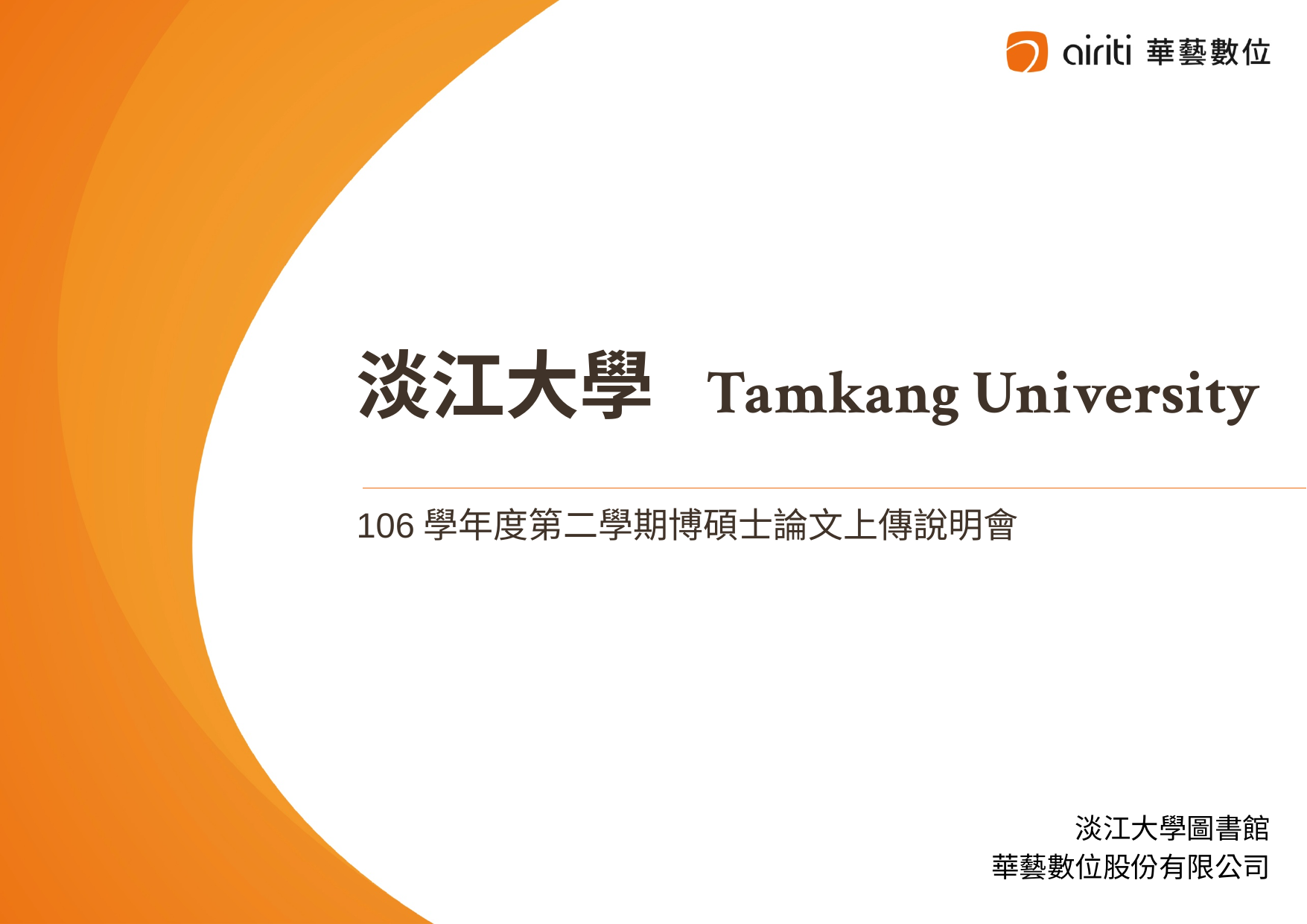

# 淡江大學  Tamkang University
106學年度第二學期博碩士論文上傳說明會
淡江大學圖書館
華藝數位股份有限公司